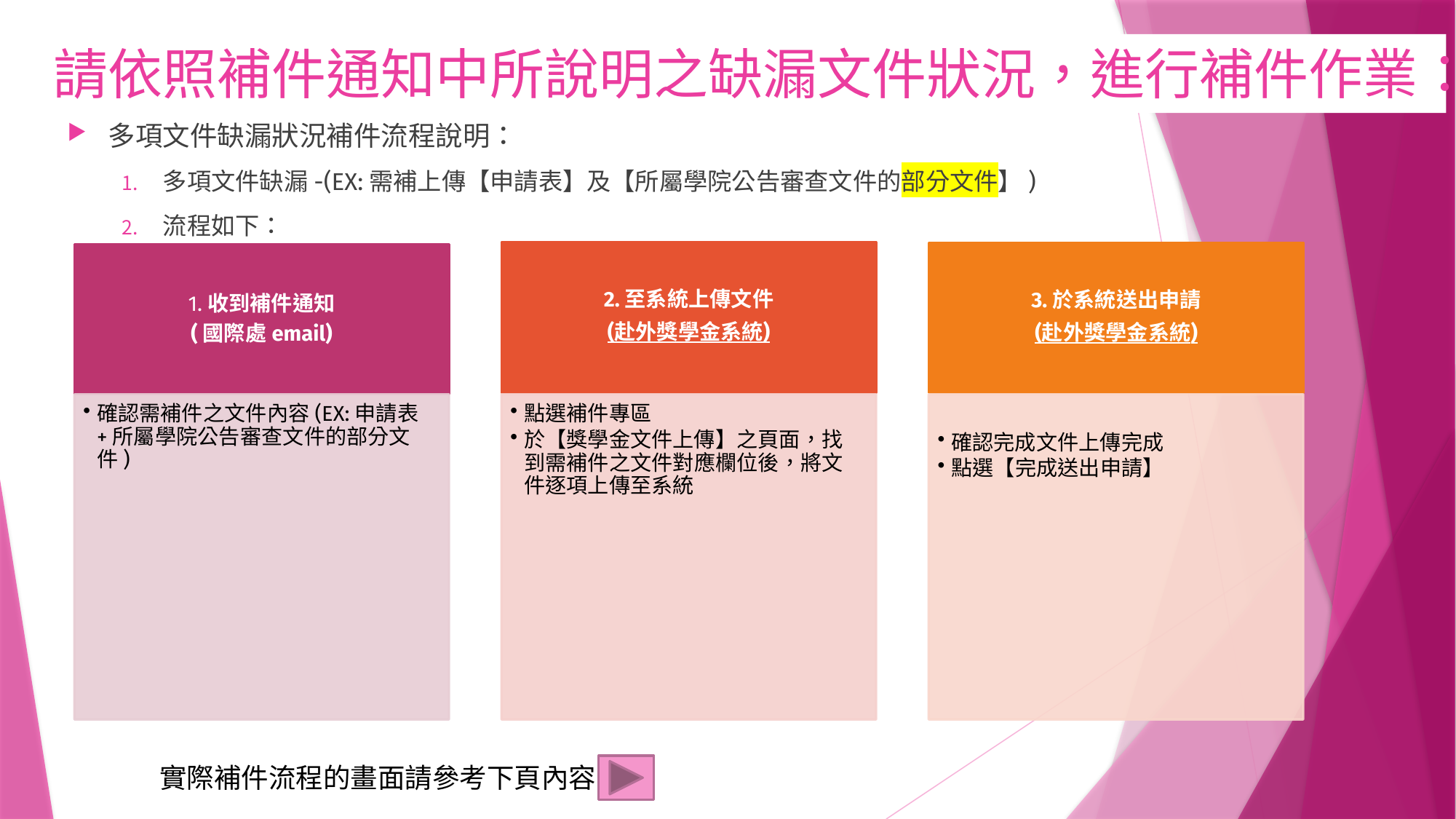

# 請依照補件通知中所說明之缺漏文件狀況，進行補件作業：
多項文件缺漏狀況補件流程說明：
多項文件缺漏-(EX:需補上傳【申請表】及【所屬學院公告審查文件的部分文件】)
流程如下：

1.收到補件通知
(國際處email)
確認需補件之文件內容(EX:申請表+所屬學院公告審查文件的部分文件)
2.至系統上傳文件
(赴外獎學金系統)
點選補件專區
於【獎學金文件上傳】之頁面，找到需補件之文件對應欄位後，將文件逐項上傳至系統
3.於系統送出申請
(赴外獎學金系統)

確認完成文件上傳完成
點選【完成送出申請】
實際補件流程的畫面請參考下頁內容